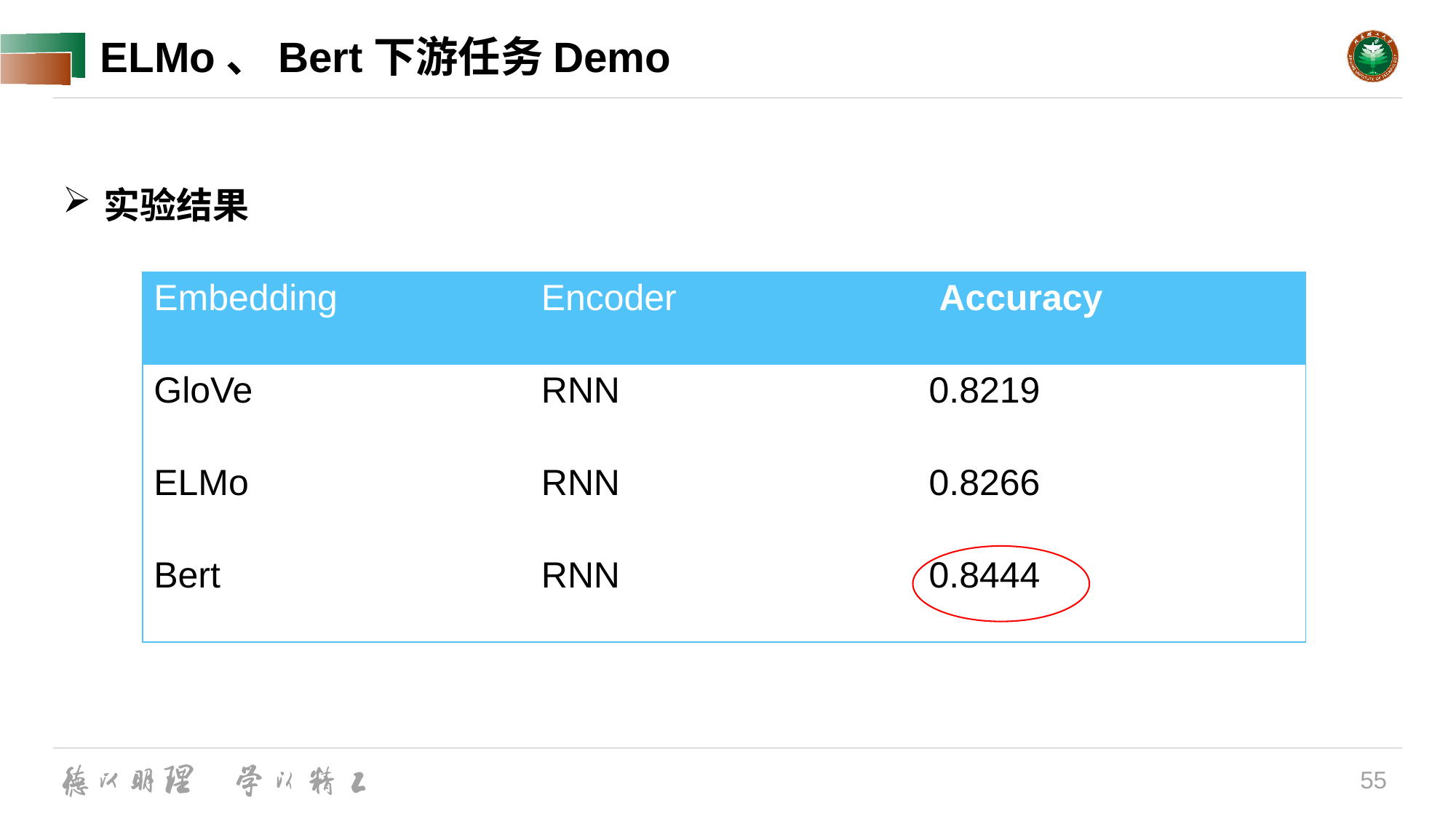

# ELMo、Bert下游任务Demo
实验结果
| Embedding | Encoder | Accuracy |
| --- | --- | --- |
| GloVe | RNN | 0.8219 |
| ELMo | RNN | 0.8266 |
| Bert | RNN | 0.8444 |